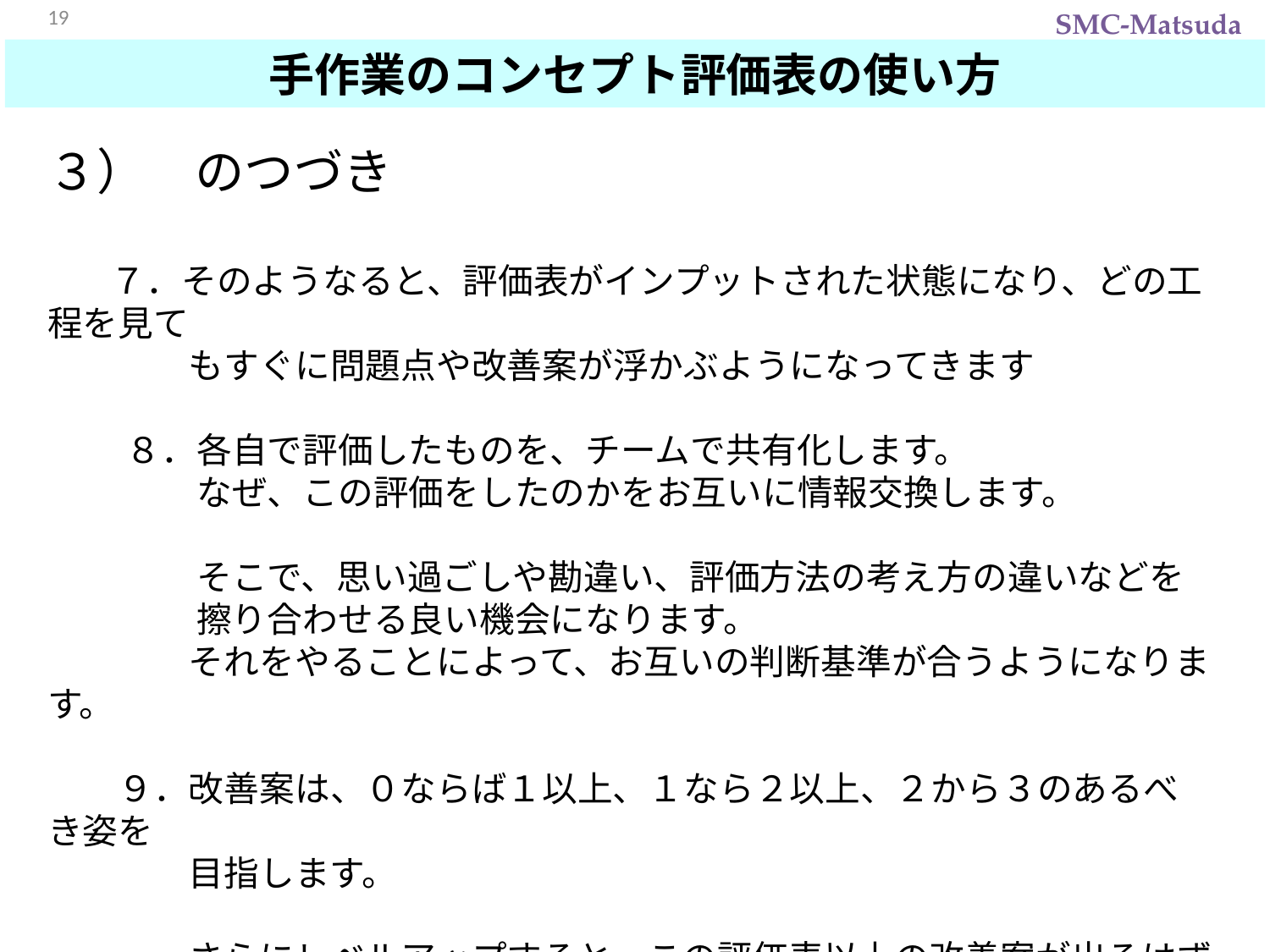

19
# 手作業のコンセプト評価表の使い方

３）　のつづき

       ７．そのようなると、評価表がインプットされた状態になり、どの工程を見て
　　　　もすぐに問題点や改善案が浮かぶようになってきます

　　 ８．各自で評価したものを、チームで共有化します。
　　　　 なぜ、この評価をしたのかをお互いに情報交換します。

　　　　 そこで、思い過ごしや勘違い、評価方法の考え方の違いなどを
　　　　 擦り合わせる良い機会になります。
　　　　それをやることによって、お互いの判断基準が合うようになります。

　　９．改善案は、０ならば１以上、１なら２以上、２から３のあるべき姿を
　　　　目指します。

　　　　さらにレベルアップすると、この評価表以上の改善案が出るはずです。
　　　　その時は、この評価表を自ら変えていきましょう